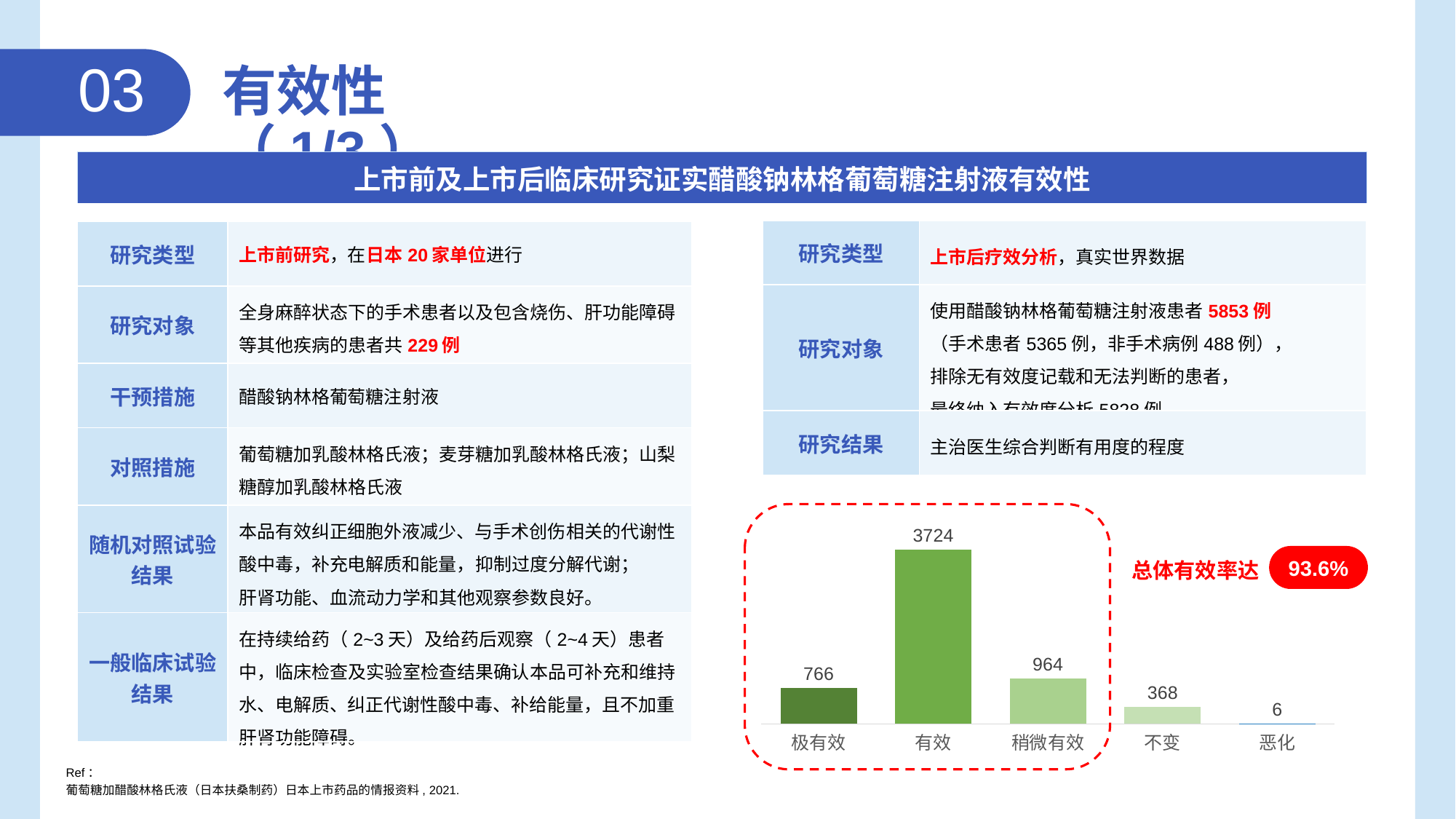

03
有效性（1/3）
| 上市前及上市后临床研究证实醋酸钠林格葡萄糖注射液有效性 |
| --- |
| 研究类型 | 上市后疗效分析，真实世界数据 |
| --- | --- |
| 研究对象 | 使用醋酸钠林格葡萄糖注射液患者5853例 （手术患者5365例，非手术病例488例）， 排除无有效度记载和无法判断的患者， 最终纳入有效度分析5828例。 |
| 研究结果 | 主治医生综合判断有用度的程度 |
| 研究类型 | 上市前研究，在日本20家单位进行 |
| --- | --- |
| 研究对象 | 全身麻醉状态下的手术患者以及包含烧伤、肝功能障碍等其他疾病的患者共229例 |
| 干预措施 | 醋酸钠林格葡萄糖注射液 |
| 对照措施 | 葡萄糖加乳酸林格氏液；麦芽糖加乳酸林格氏液；山梨糖醇加乳酸林格氏液 |
| 随机对照试验结果 | 本品有效纠正细胞外液减少、与手术创伤相关的代谢性酸中毒，补充电解质和能量，抑制过度分解代谢； 肝肾功能、血流动力学和其他观察参数良好。 |
| 一般临床试验结果 | 在持续给药（2~3天）及给药后观察（2~4天）患者中，临床检查及实验室检查结果确认本品可补充和维持水、电解质、纠正代谢性酸中毒、补给能量，且不加重肝肾功能障碍。 |

### Chart

| Category | 人数 |
|---|---|
| 极有效 | 766.0 |
| 有效 | 3724.0 |
| 稍微有效 | 964.0 |
| 不变 | 368.0 |
| 恶化 | 6.0 |
93.6%
总体有效率达
Ref：
葡萄糖加醋酸林格氏液（日本扶桑制药）日本上市药品的情报资料, 2021.